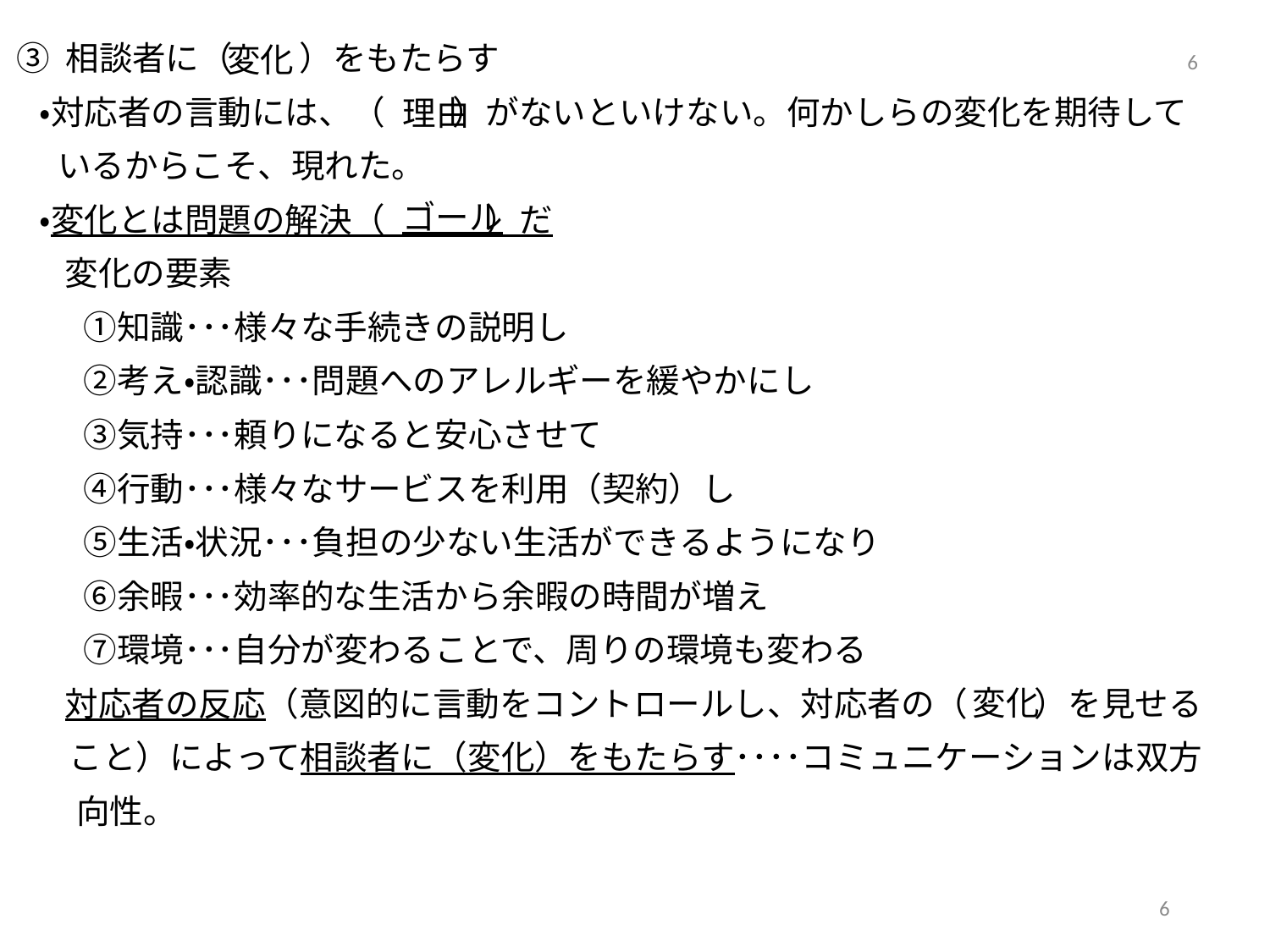

変化
③ 相談者に（　　）をもたらす
  ・対応者の言動には、（　　）がないといけない。何かしらの変化を期待して
　 いるからこそ、現れた。
  ・変化とは問題の解決（　　　）だ
　  変化の要素
　　①知識･･･様々な手続きの説明し
　　②考え・認識･･･問題へのアレルギーを緩やかにし
　　③気持･･･頼りになると安心させて
　　④行動･･･様々なサービスを利用（契約）し
　　⑤生活・状況･･･負担の少ない生活ができるようになり
　　⑥余暇･･･効率的な生活から余暇の時間が増え
　　⑦環境･･･自分が変わることで、周りの環境も変わる
　  対応者の反応（意図的に言動をコントロールし、対応者の（　　）を見せる
      こと）によって相談者に（　　）をもたらす････コミュニケーションは双方
       向性。

6
理由
ゴール

変化
変化
6